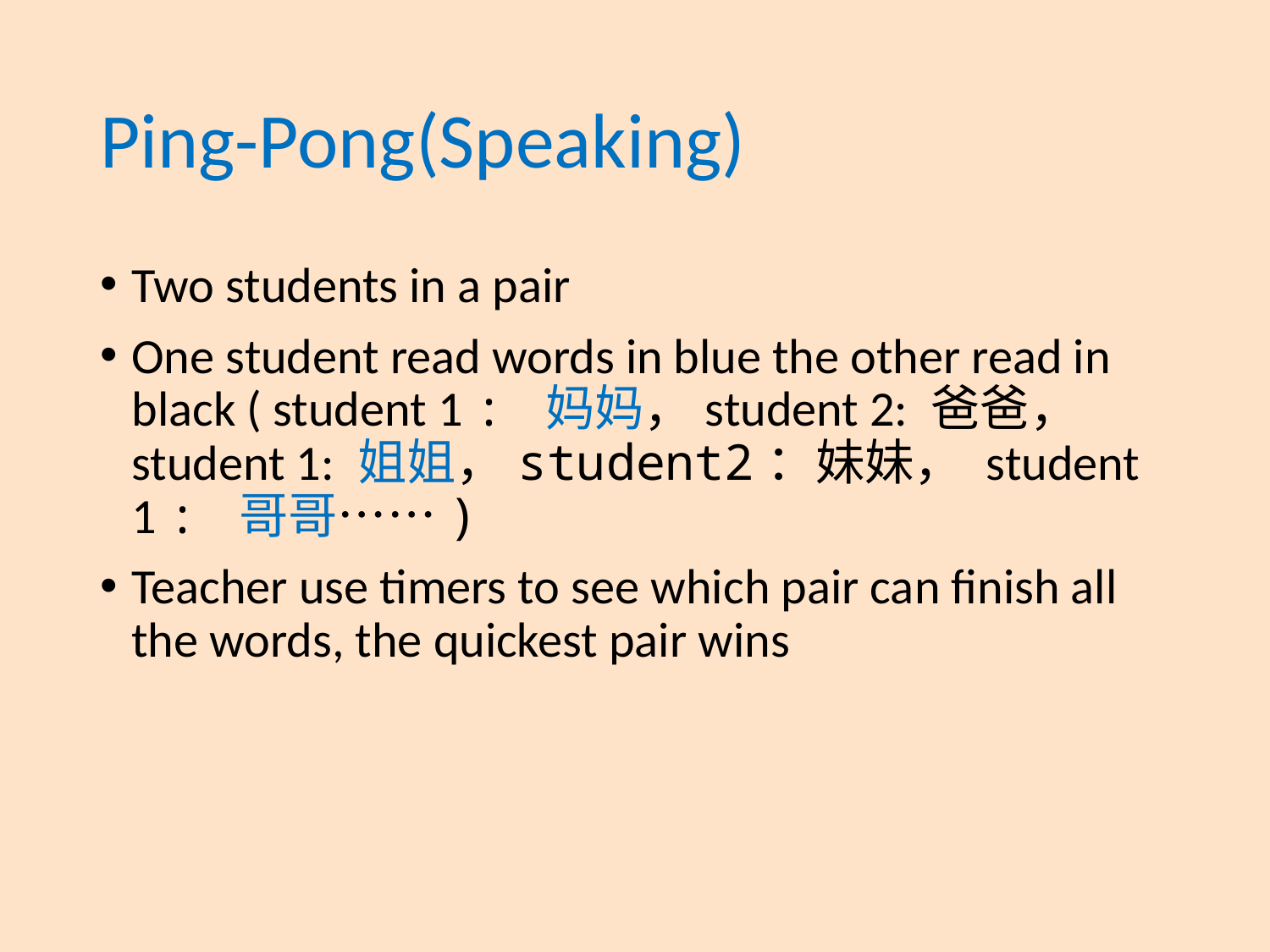

# Ping-Pong(Speaking)
Two students in a pair
One student read words in blue the other read in black ( student 1 : 妈妈，student 2: 爸爸， student 1: 姐姐，student2：妹妹， student 1 : 哥哥……)
Teacher use timers to see which pair can finish all the words, the quickest pair wins